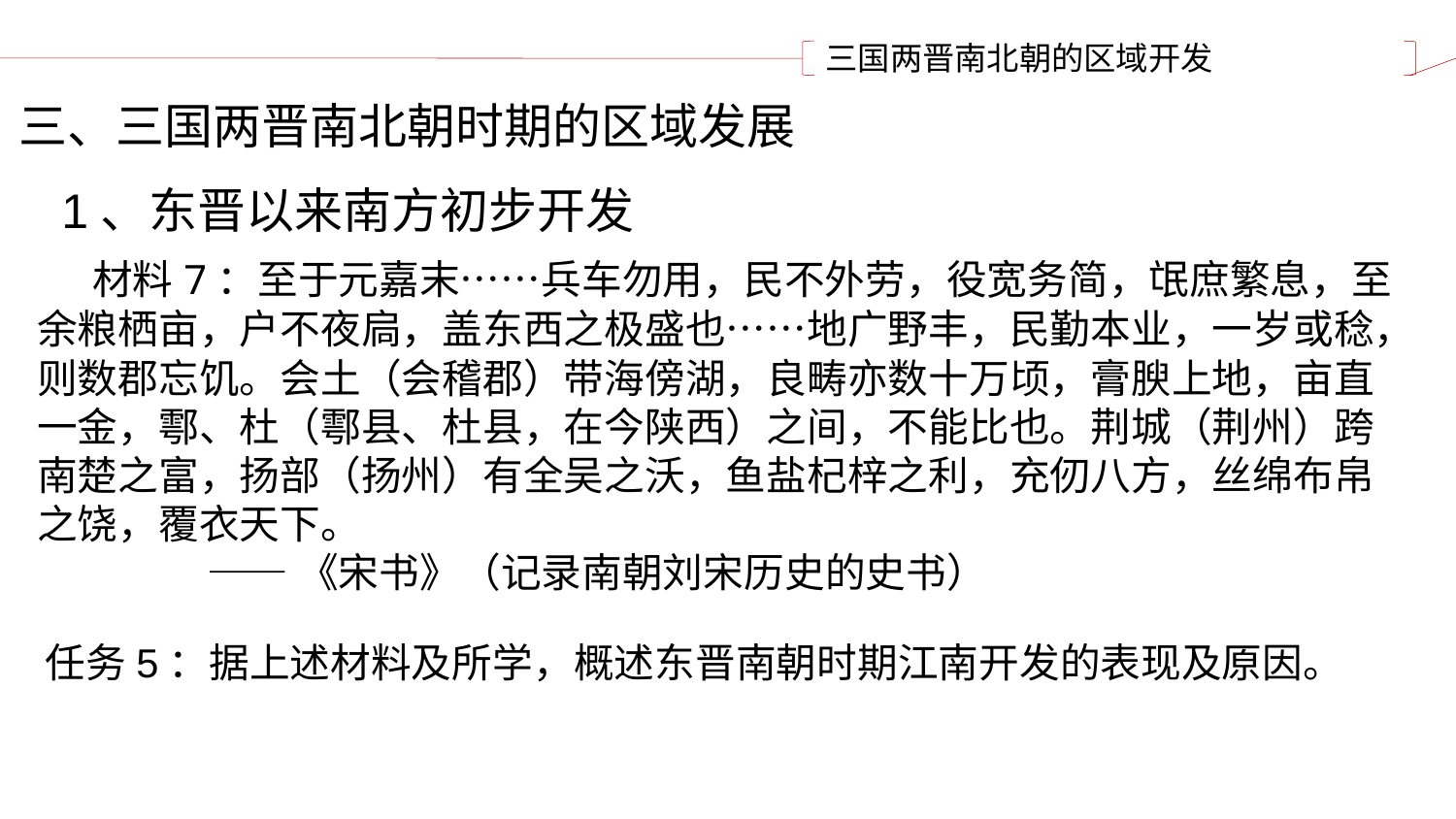

三国两晋南北朝的区域开发

三、三国两晋南北朝时期的区域发展
1、东晋以来南方初步开发
    材料7：至于元嘉末……兵车勿用，民不外劳，役宽务简，氓庶繁息，至余粮栖亩，户不夜扃，盖东西之极盛也……地广野丰，民勤本业，一岁或稔，则数郡忘饥。会土（会稽郡）带海傍湖，良畴亦数十万顷，膏腴上地，亩直一金，鄠、杜（鄠县、杜县，在今陕西）之间，不能比也。荆城（荆州）跨南楚之富，扬部（扬州）有全吴之沃，鱼盐杞梓之利，充仞八方，丝绵布帛之饶，覆衣天下。
                   ——《宋书》（记录南朝刘宋历史的史书）
任务5：据上述材料及所学，概述东晋南朝时期江南开发的表现及原因。